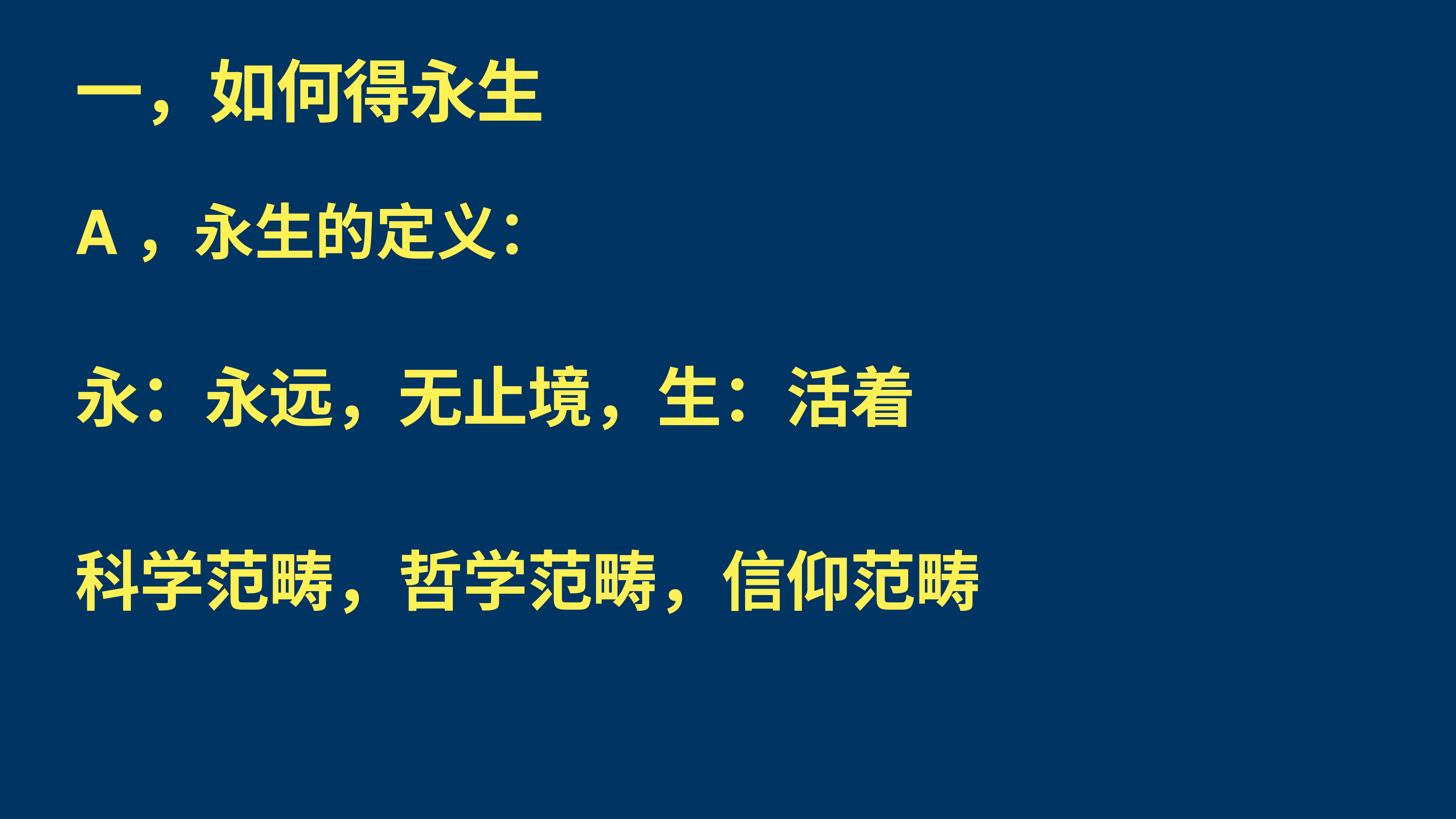

# 一，如何得永生
A，永生的定义：
永：永远，无止境，生：活着

科学范畴，哲学范畴，信仰范畴